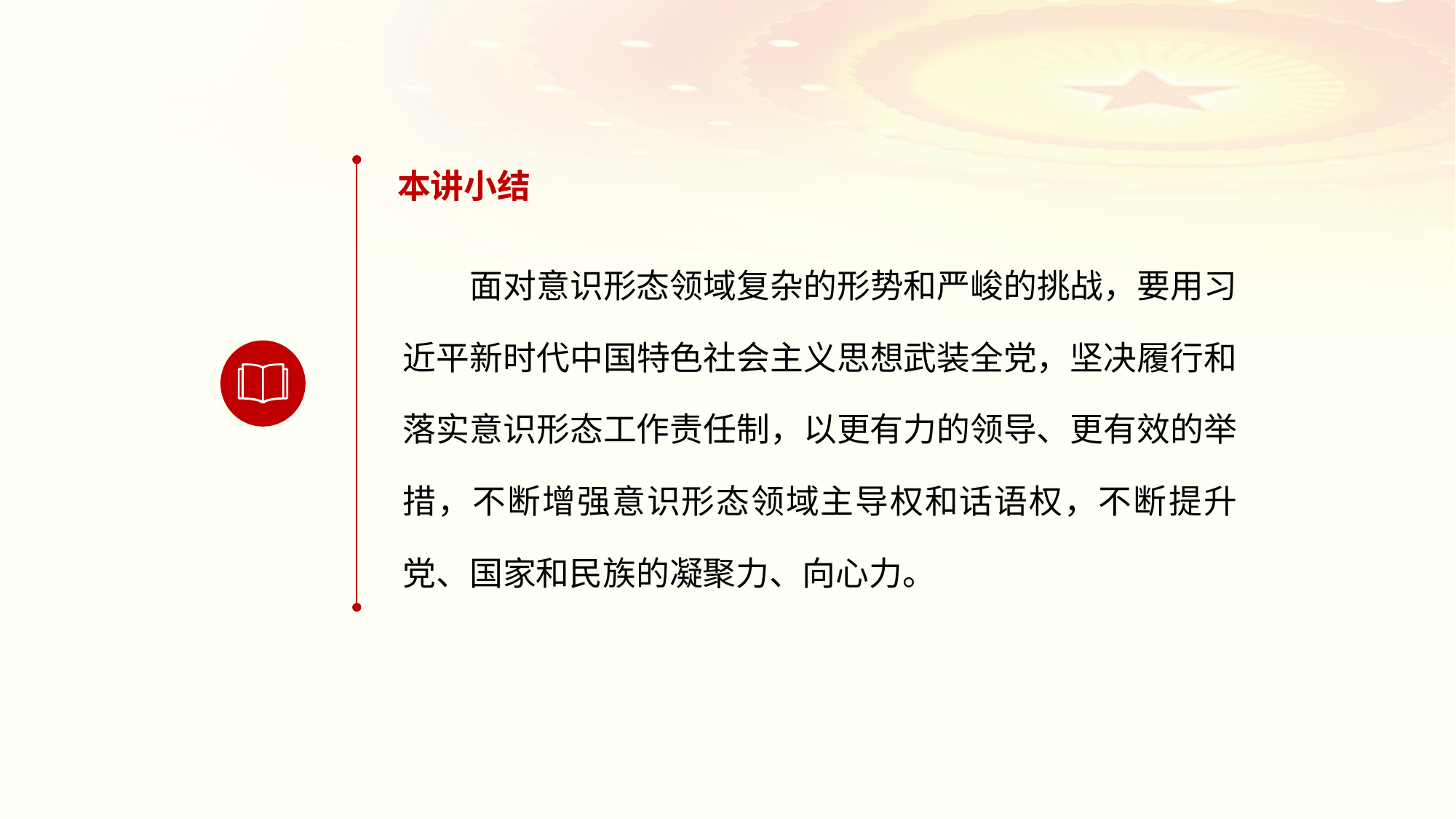

本讲小结
　　面对意识形态领域复杂的形势和严峻的挑战，要用习近平新时代中国特色社会主义思想武装全党，坚决履行和落实意识形态工作责任制，以更有力的领导、更有效的举措，不断增强意识形态领域主导权和话语权，不断提升党、国家和民族的凝聚力、向心力。